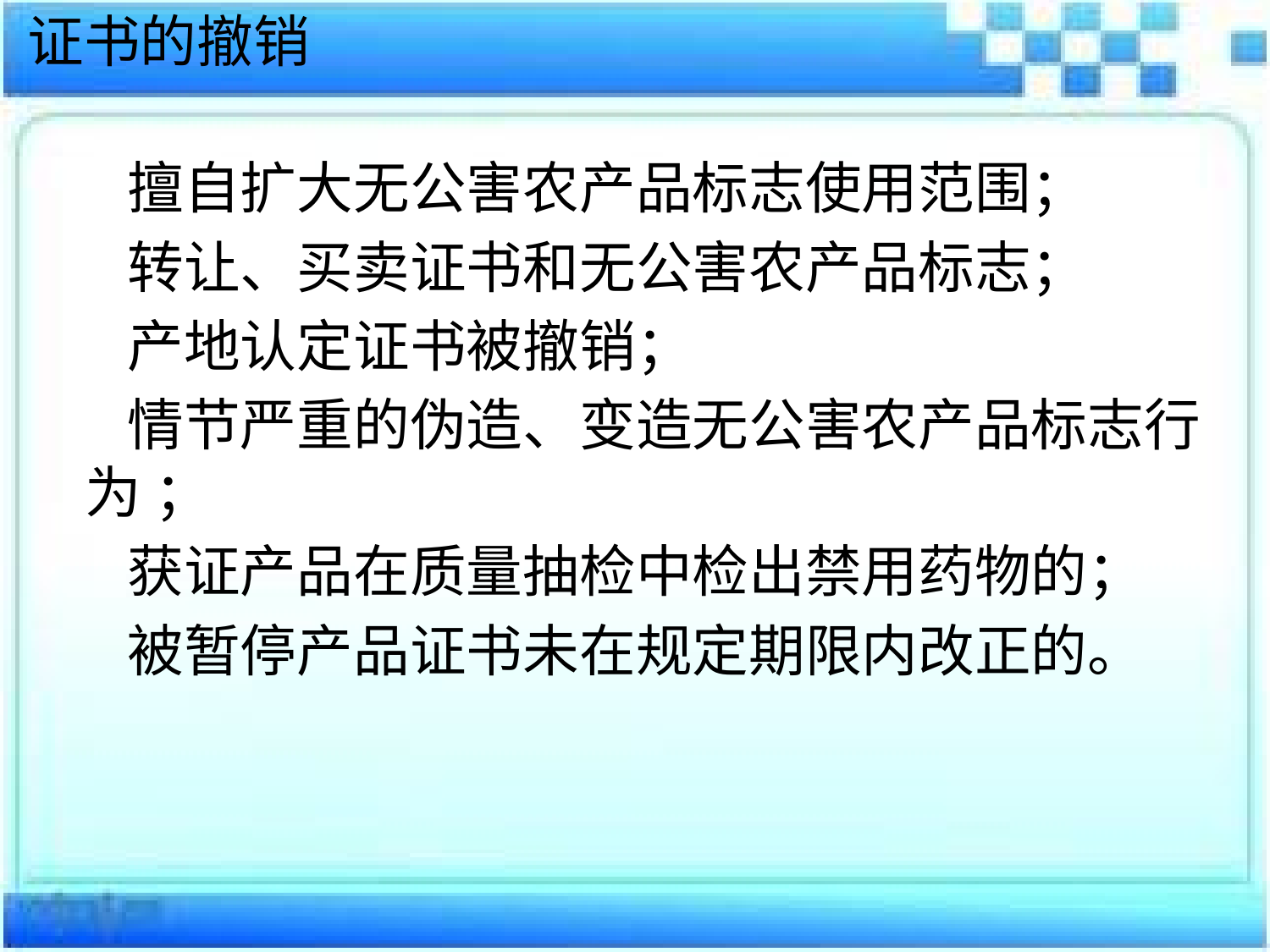

证书的撤销
      擅自扩大无公害农产品标志使用范围；
      转让、买卖证书和无公害农产品标志；
      产地认定证书被撤销；
      情节严重的伪造、变造无公害农产品标志行为 ；
      获证产品在质量抽检中检出禁用药物的；
      被暂停产品证书未在规定期限内改正的。